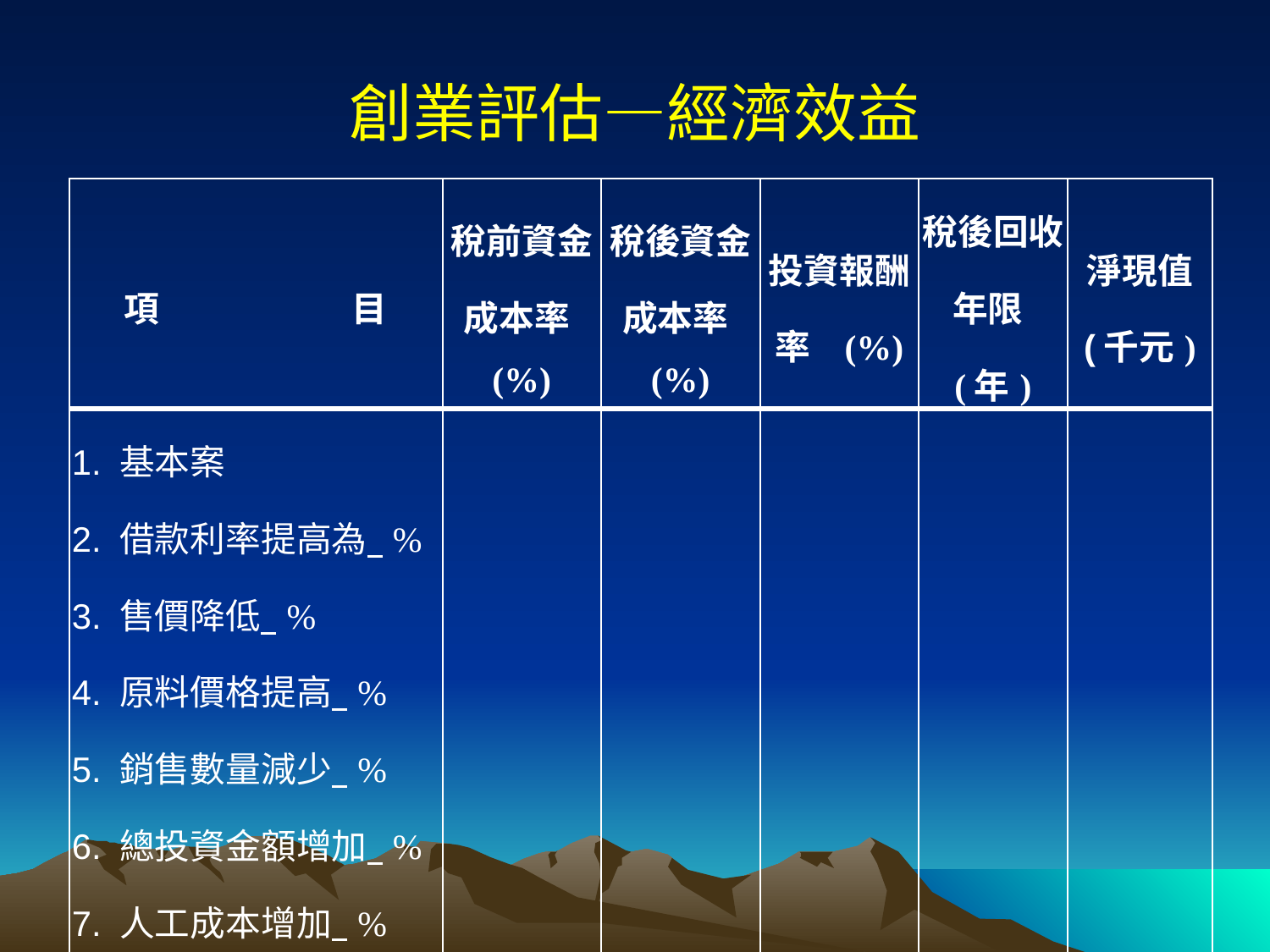

# 創業評估—經濟效益
| 項 目 | 稅前資金 成本率(%) | 稅後資金 成本率(%) | 投資報酬 率 (%) | 稅後回收 年限(年) | 淨現值 (千元) |
| --- | --- | --- | --- | --- | --- |
| 基本案 借款利率提高為 % 售價降低 % 原料價格提高 % 銷售數量減少 % 總投資金額增加 % 人工成本增加 % 最悲觀的情形(2+3+4+6+7) |  |  |  |  |  |